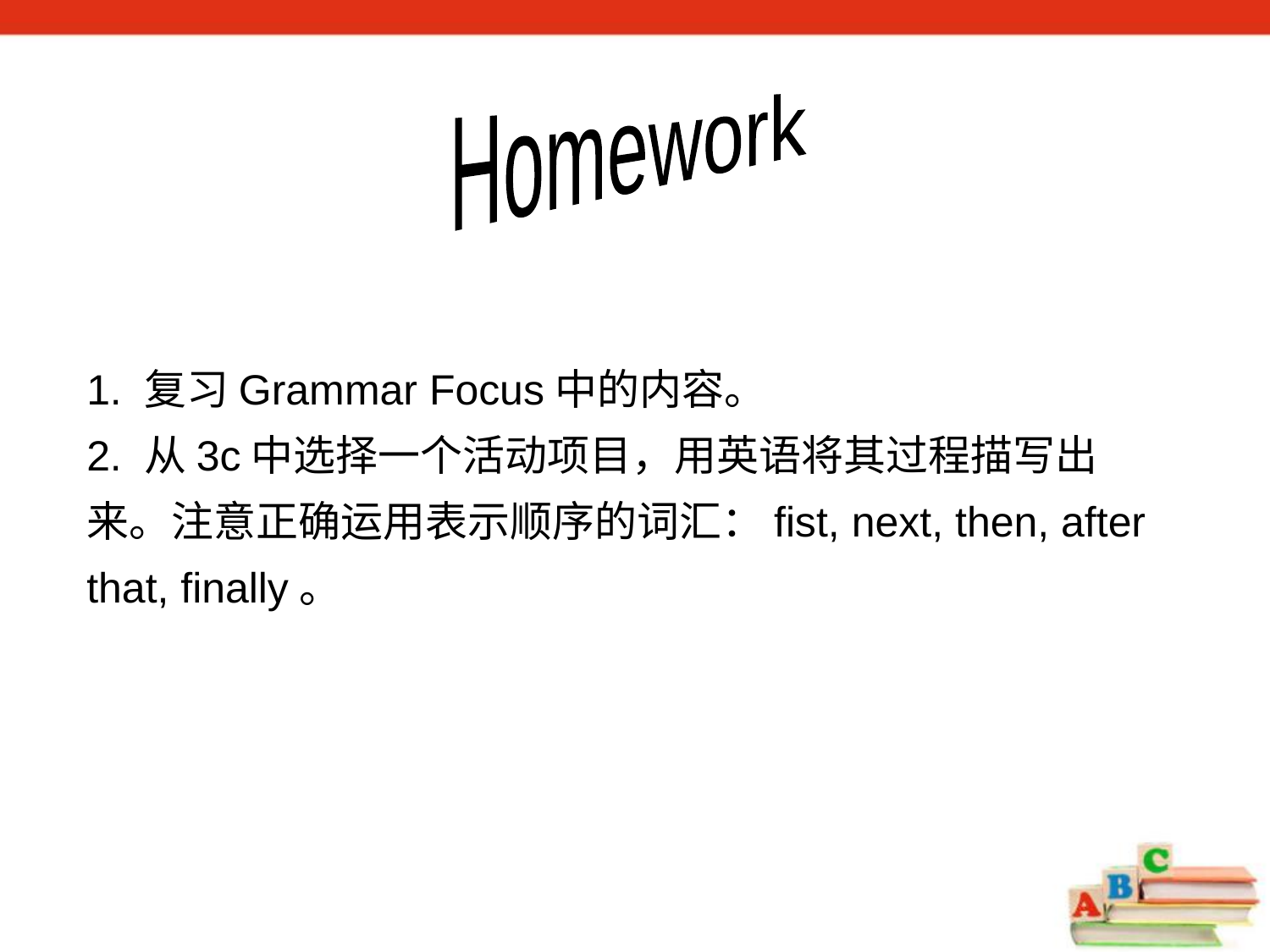

Homework

1. 复习Grammar Focus中的内容。
2. 从3c中选择一个活动项目，用英语将其过程描写出来。注意正确运用表示顺序的词汇：fist, next, then, after that, finally。